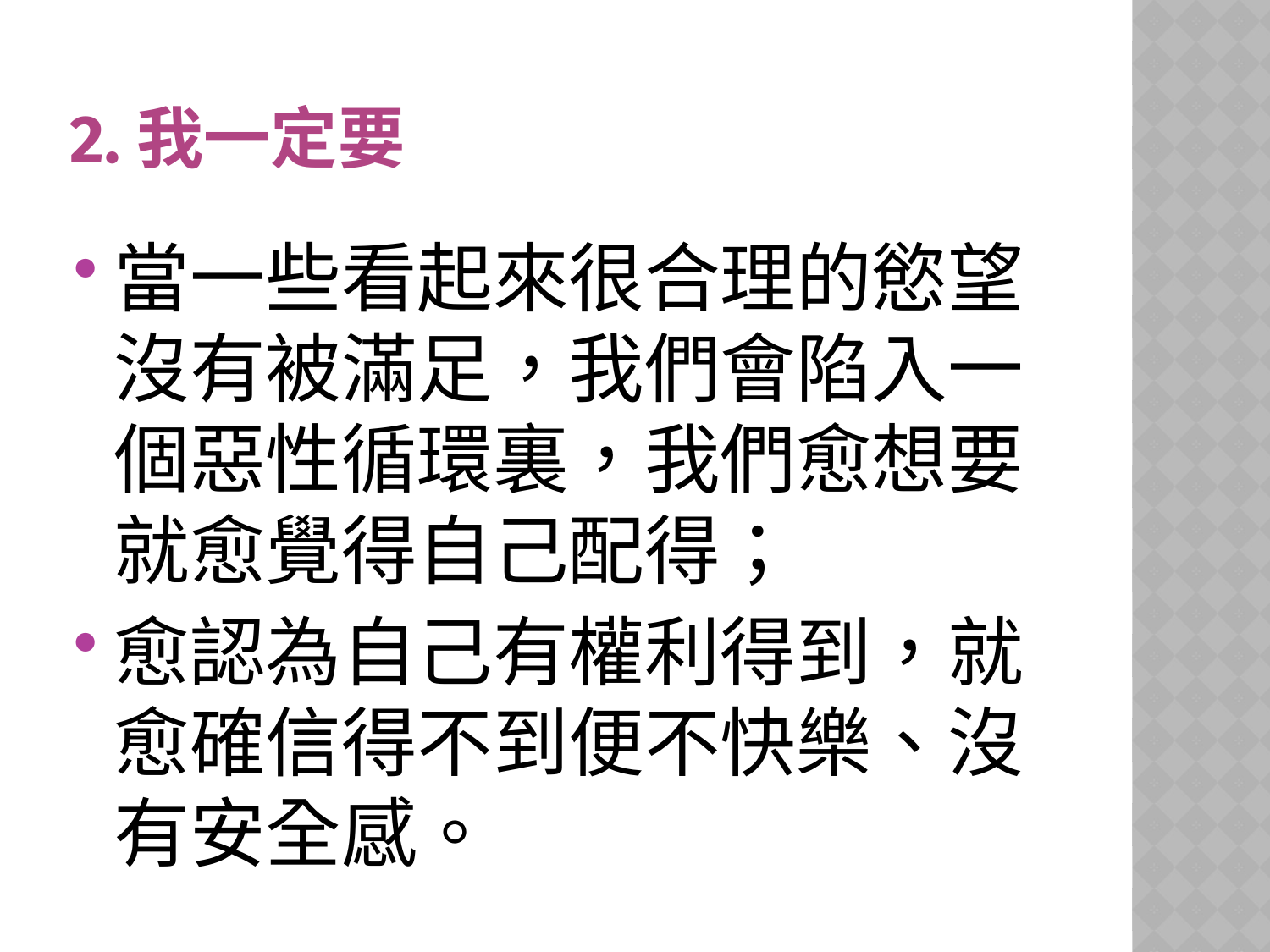

# 2.我一定要
當一些看起來很合理的慾望沒有被滿足，我們會陷入一個惡性循環裏，我們愈想要就愈覺得自己配得；
愈認為自己有權利得到，就愈確信得不到便不快樂、沒有安全感。